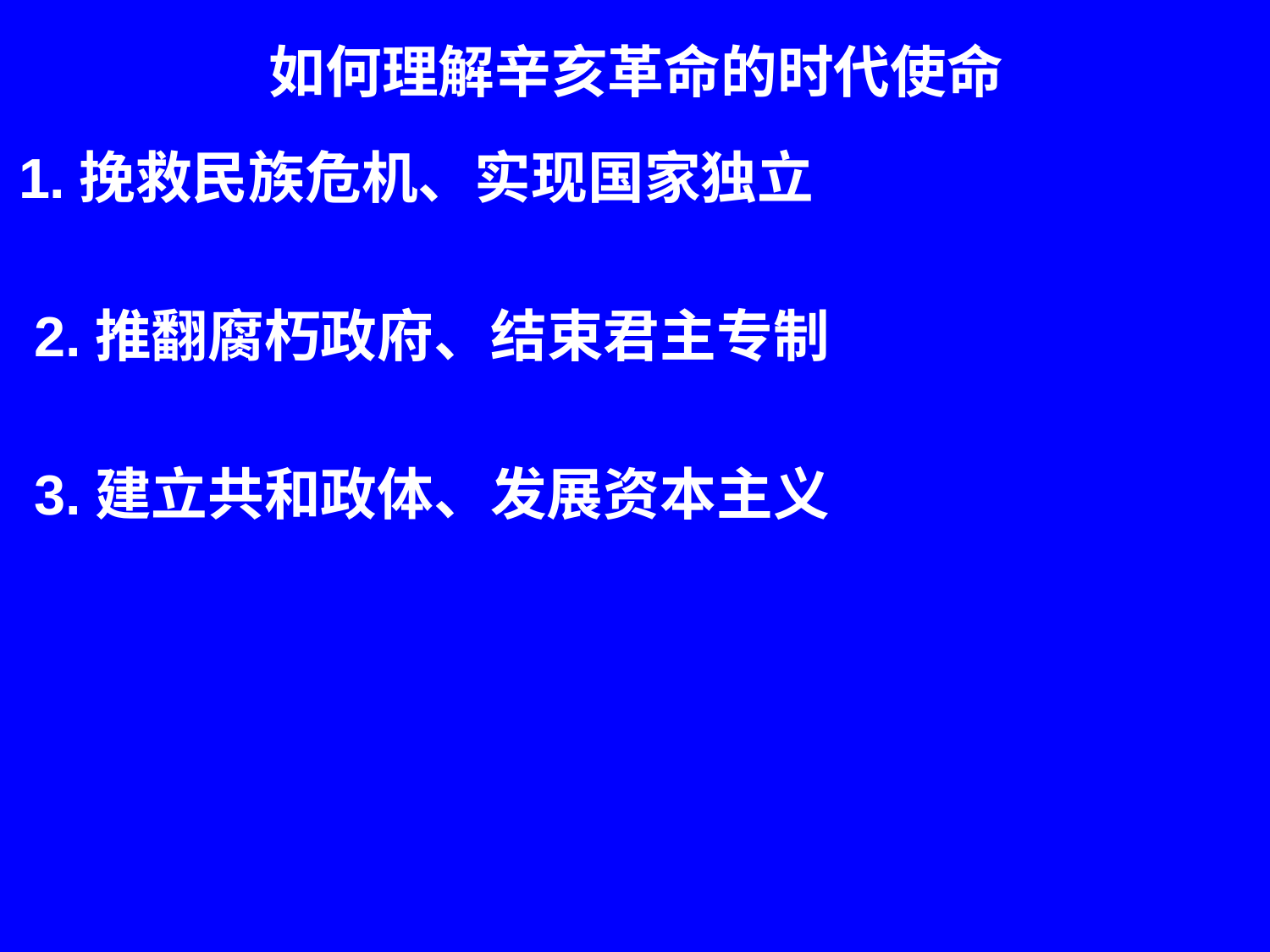

# 如何理解辛亥革命的时代使命
1.挽救民族危机、实现国家独立

 2.推翻腐朽政府、结束君主专制

 3.建立共和政体、发展资本主义